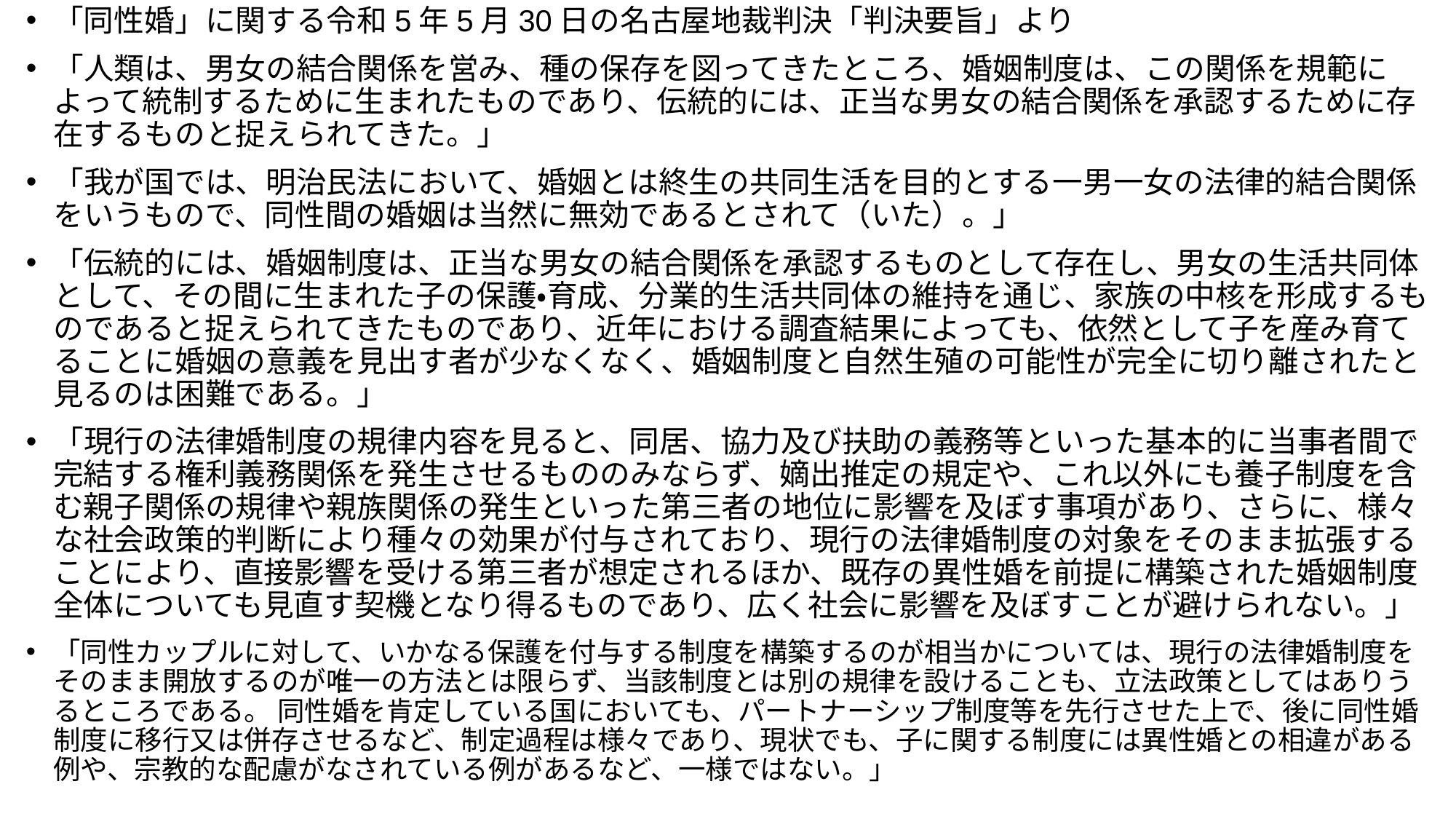

「同性婚」に関する令和5年5月30日の名古屋地裁判決「判決要旨」より
「人類は、男女の結合関係を営み、種の保存を図ってきたところ、婚姻制度は、この関係を規範によって統制するために生まれたものであり、伝統的には、正当な男女の結合関係を承認するために存在するものと捉えられてきた。」
「我が国では、明治民法において、婚姻とは終生の共同生活を目的とする一男一女の法律的結合関係をいうもので、同性間の婚姻は当然に無効であるとされて（いた）。」
「伝統的には、婚姻制度は、正当な男女の結合関係を承認するものとして存在し、男女の生活共同体として、その間に生まれた子の保護・育成、分業的生活共同体の維持を通じ、家族の中核を形成するものであると捉えられてきたものであり、近年における調査結果によっても、依然として子を産み育てることに婚姻の意義を見出す者が少なくなく、婚姻制度と自然生殖の可能性が完全に切り離されたと見るのは困難である。」
「現行の法律婚制度の規律内容を見ると、同居、協力及び扶助の義務等といった基本的に当事者間で完結する権利義務関係を発生させるもののみならず、嫡出推定の規定や、これ以外にも養子制度を含む親子関係の規律や親族関係の発生といった第三者の地位に影響を及ぼす事項があり、さらに、様々な社会政策的判断により種々の効果が付与されており、現行の法律婚制度の対象をそのまま拡張することにより、直接影響を受ける第三者が想定されるほか、既存の異性婚を前提に構築された婚姻制度全体についても見直す契機となり得るものであり、広く社会に影響を及ぼすことが避けられない。」
「同性カップルに対して、いかなる保護を付与する制度を構築するのが相当かについては、現行の法律婚制度をそのまま開放するのが唯一の方法とは限らず、当該制度とは別の規律を設けることも、立法政策としてはありうるところである。 同性婚を肯定している国においても、パートナーシップ制度等を先行させた上で、後に同性婚制度に移行又は併存させるなど、制定過程は様々であり、現状でも、子に関する制度には異性婚との相違がある例や、宗教的な配慮がなされている例があるなど、一様ではない。」